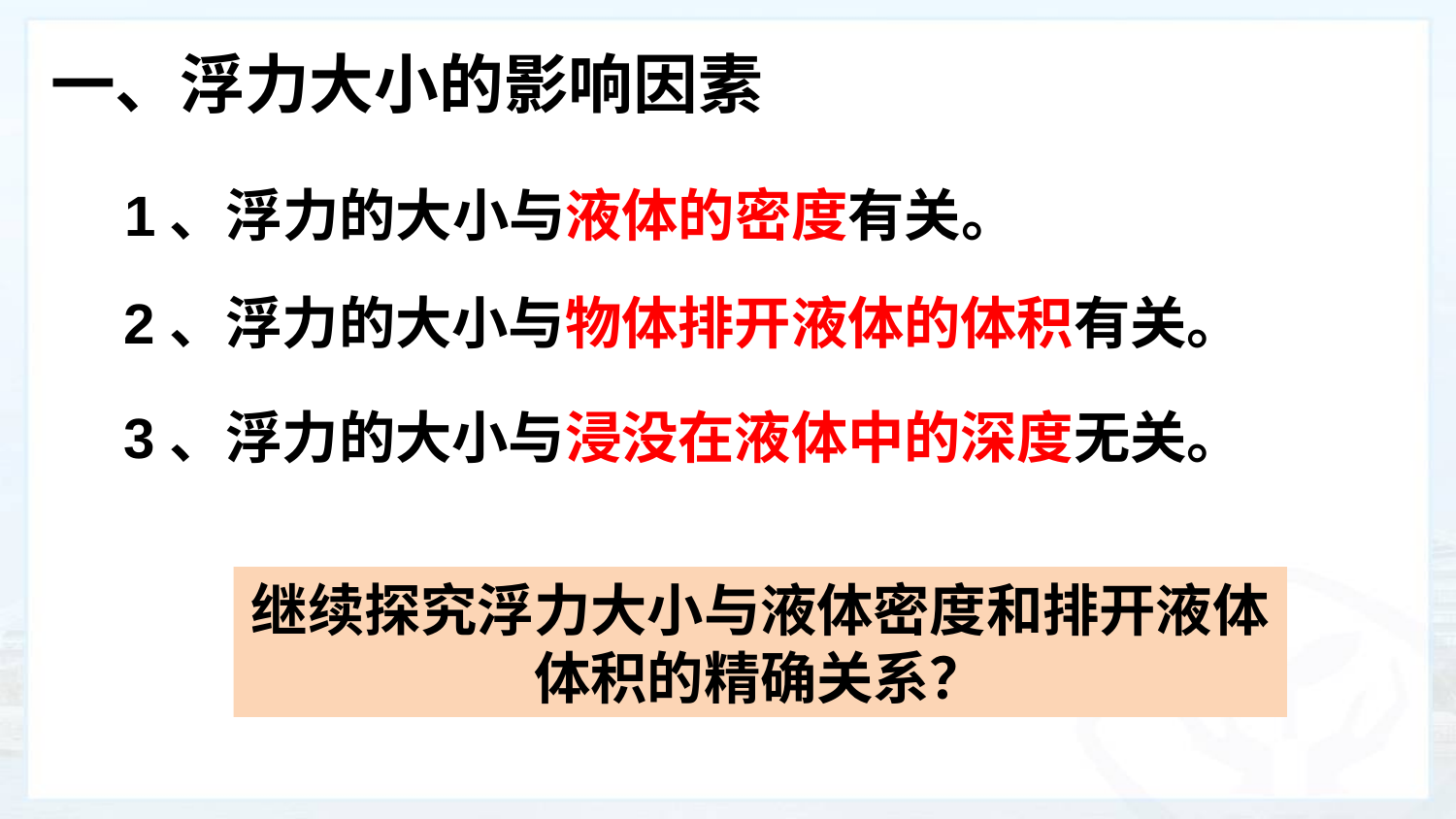

一、浮力大小的影响因素
1、浮力的大小与液体的密度有关。
2、浮力的大小与物体排开液体的体积有关。
3、浮力的大小与浸没在液体中的深度无关。
继续探究浮力大小与液体密度和排开液体体积的精确关系？